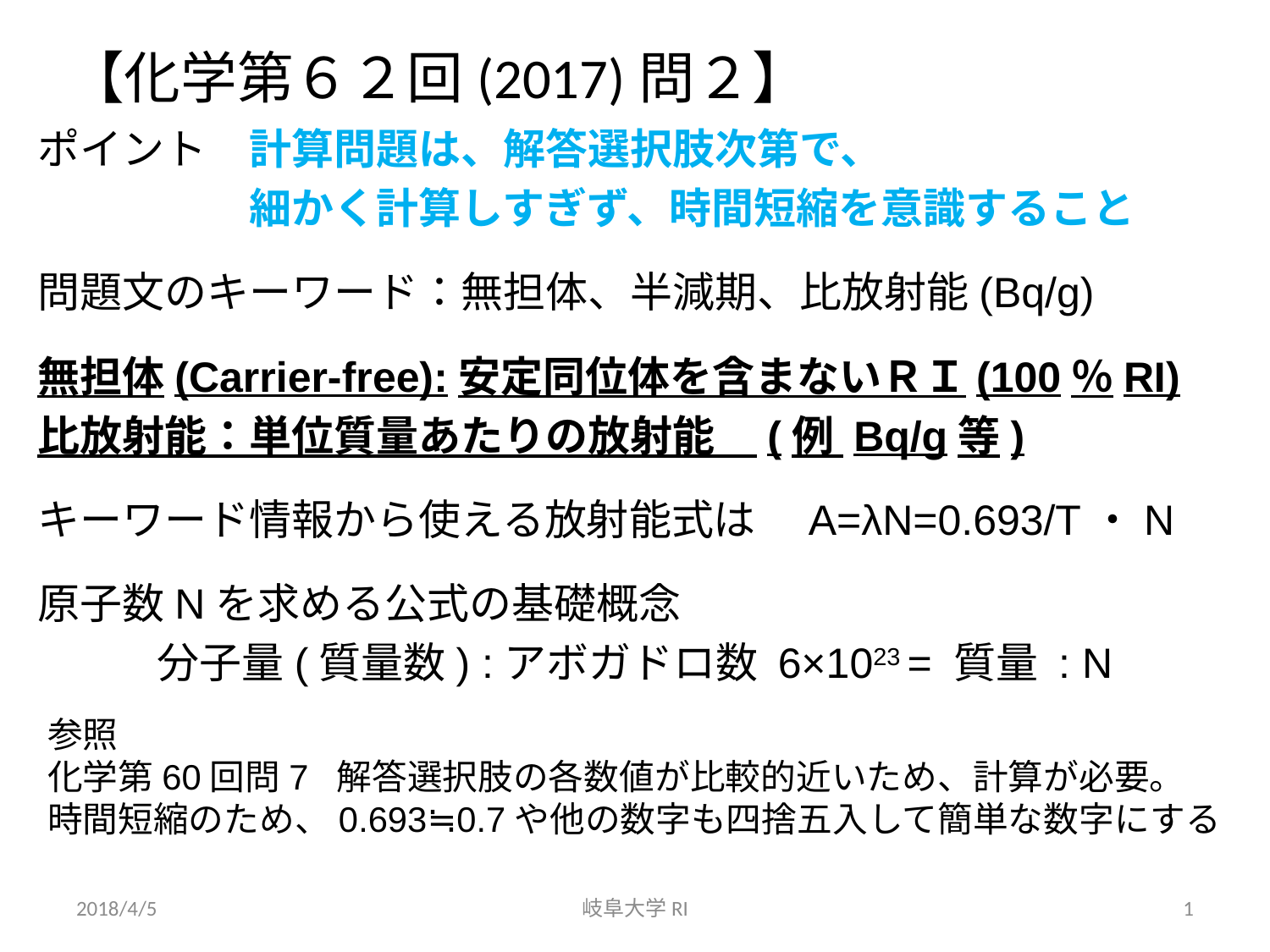

# 【化学第６２回(2017)問２】
ポイント　計算問題は、解答選択肢次第で、
　　　　　細かく計算しすぎず、時間短縮を意識すること

問題文のキーワード：無担体、半減期、比放射能(Bq/g)

無担体(Carrier-free):安定同位体を含まないＲＩ(100％RI)
比放射能：単位質量あたりの放射能　(例 Bq/g等)

キーワード情報から使える放射能式は　A=λN=0.693/T・N

原子数Nを求める公式の基礎概念
分子量(質量数) :アボガドロ数 6×1023 = 質量 : N

参照
化学第60回問7  解答選択肢の各数値が比較的近いため、計算が必要。
時間短縮のため、0.693≒0.7や他の数字も四捨五入して簡単な数字にする
2018/4/5
岐阜大学RI
1